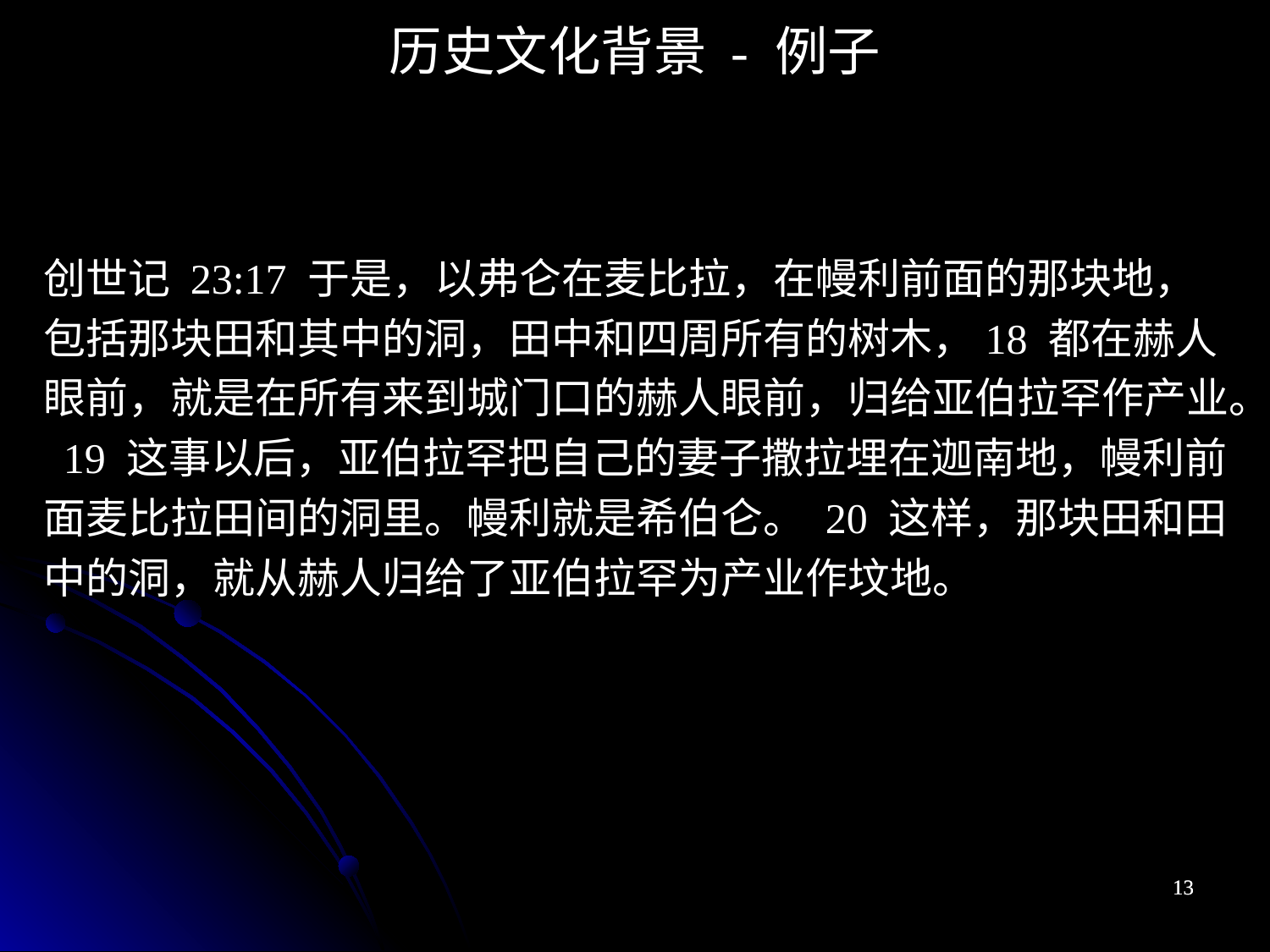

历史文化背景 - 例子
创世记 23:17 于是，以弗仑在麦比拉，在幔利前面的那块地，包括那块田和其中的洞，田中和四周所有的树木，18 都在赫人眼前，就是在所有来到城门口的赫人眼前，归给亚伯拉罕作产业。 19 这事以后，亚伯拉罕把自己的妻子撒拉埋在迦南地，幔利前面麦比拉田间的洞里。幔利就是希伯仑。 20 这样，那块田和田中的洞，就从赫人归给了亚伯拉罕为产业作坟地。

13
13